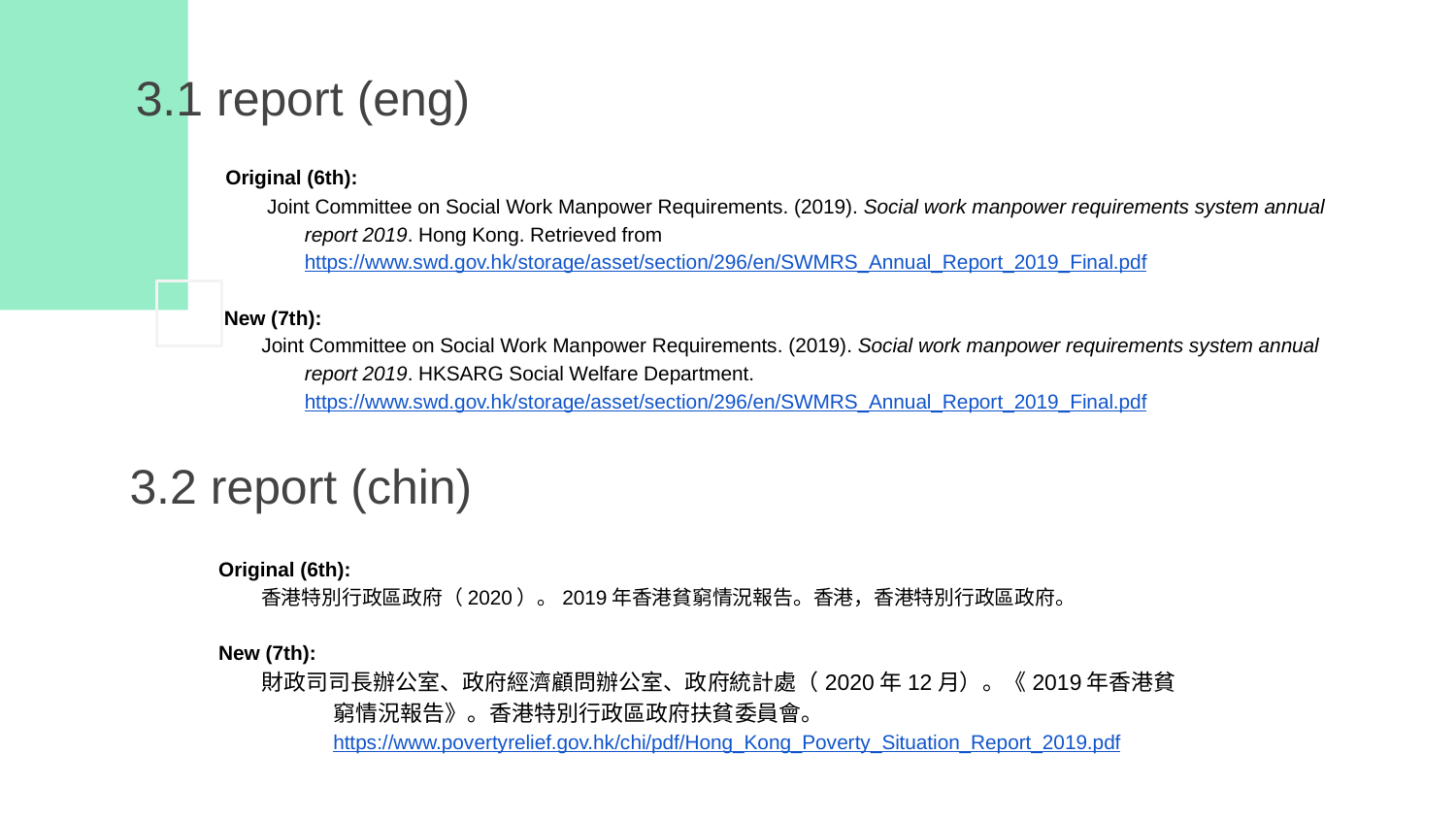

# 3.1 report (eng)
 Original (6th):
 Joint Committee on Social Work Manpower Requirements. (2019). Social work manpower requirements system annual report 2019. Hong Kong. Retrieved from https://www.swd.gov.hk/storage/asset/section/296/en/SWMRS_Annual_Report_2019_Final.pdf

 New (7th):
Joint Committee on Social Work Manpower Requirements. (2019). Social work manpower requirements system annual report 2019. HKSARG Social Welfare Department. https://www.swd.gov.hk/storage/asset/section/296/en/SWMRS_Annual_Report_2019_Final.pdf
3.2 report (chin)
Original (6th):
香港特別行政區政府（2020）。2019年香港貧窮情況報告。香港，香港特別行政區政府。

New (7th):
財政司司長辦公室、政府經濟顧問辦公室、政府統計處（2020年12月）。《2019年香港貧窮情況報告》。香港特別行政區政府扶貧委員會。https://www.povertyrelief.gov.hk/chi/pdf/Hong_Kong_Poverty_Situation_Report_2019.pdf